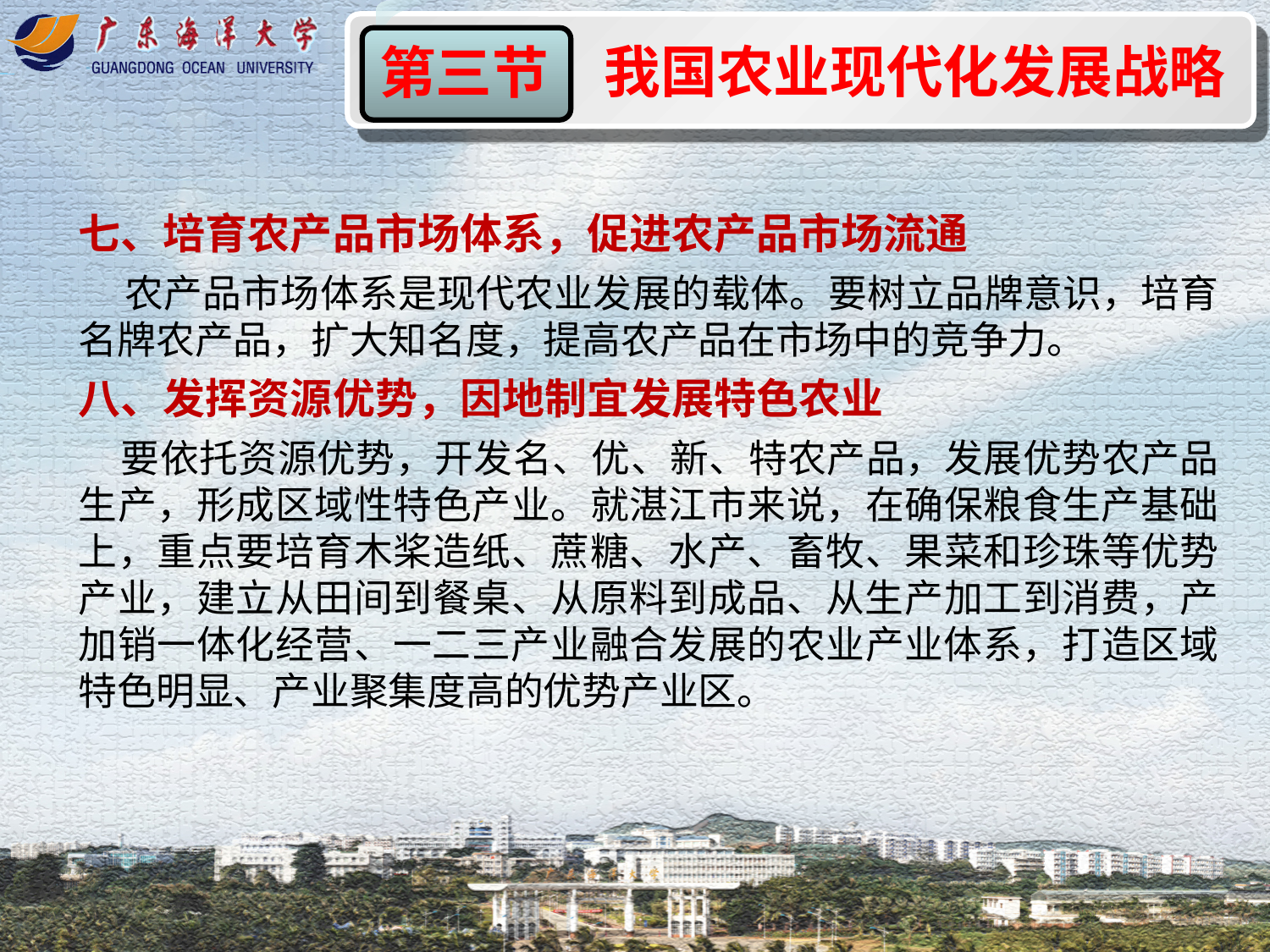

我国农业现代化发展战略

第三节
七、培育农产品市场体系，促进农产品市场流通
    农产品市场体系是现代农业发展的载体。要树立品牌意识，培育名牌农产品，扩大知名度，提高农产品在市场中的竞争力。
八、发挥资源优势，因地制宜发展特色农业
    要依托资源优势，开发名、优、新、特农产品，发展优势农产品生产，形成区域性特色产业。就湛江市来说，在确保粮食生产基础上，重点要培育木桨造纸、蔗糖、水产、畜牧、果菜和珍珠等优势产业，建立从田间到餐桌、从原料到成品、从生产加工到消费，产加销一体化经营、一二三产业融合发展的农业产业体系，打造区域特色明显、产业聚集度高的优势产业区。